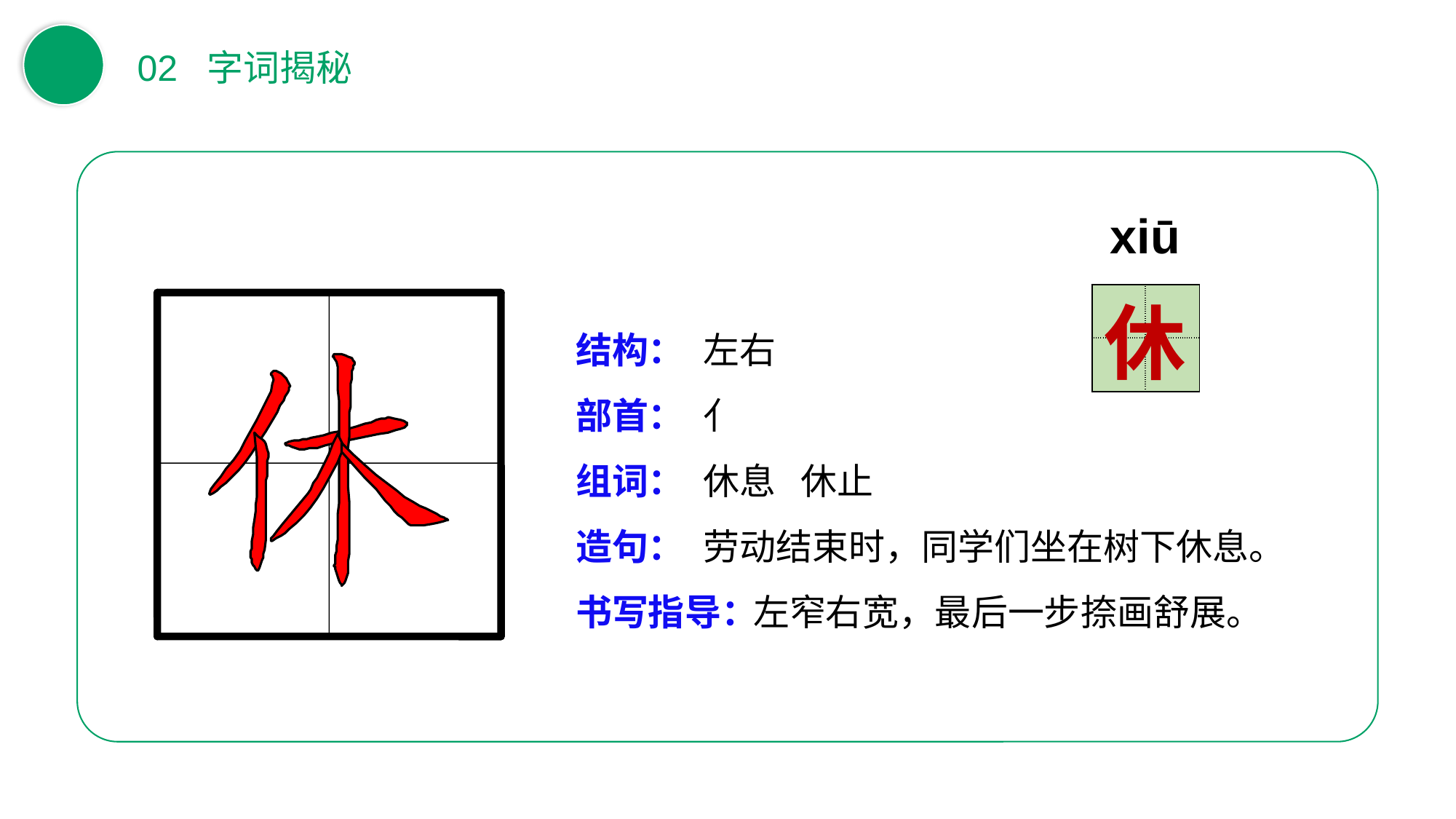

02  字词揭秘
xiū
|  |  |
| --- | --- |
|  |  |
休

结构：
部首：
组词：
造句：
书写指导：
左右
亻
休息   休止
劳动结束时，同学们坐在树下休息。
     左窄右宽，最后一步捺画舒展。